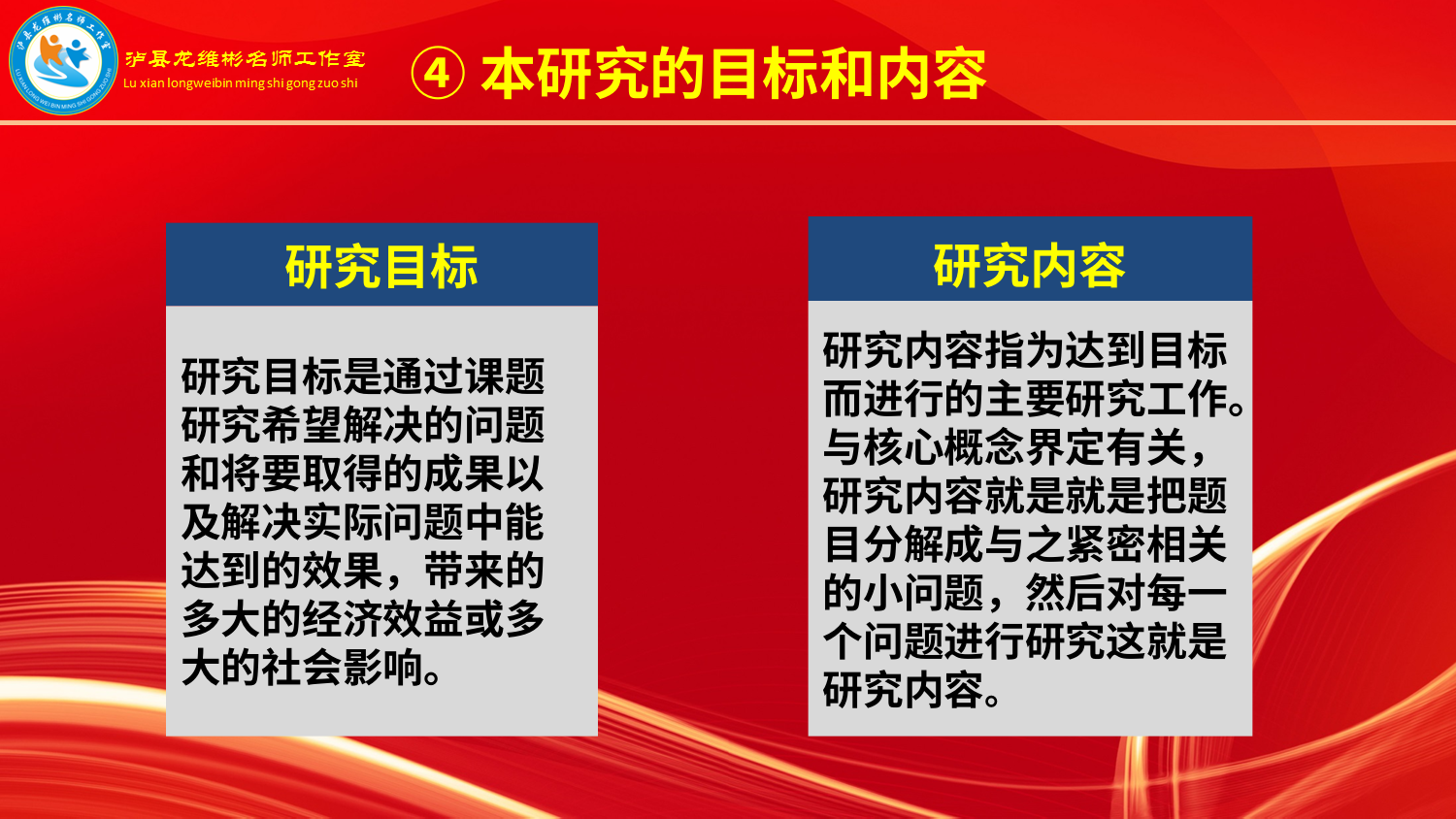

④本研究的目标和内容

研究内容

研究内容指为达到目标而进行的主要研究工作。与核心概念界定有关，研究内容就是就是把题目分解成与之紧密相关的小问题，然后对每一个问题进行研究这就是研究内容。
研究目标

研究目标是通过课题研究希望解决的问题和将要取得的成果以及解决实际问题中能达到的效果，带来的多大的经济效益或多大的社会影响。